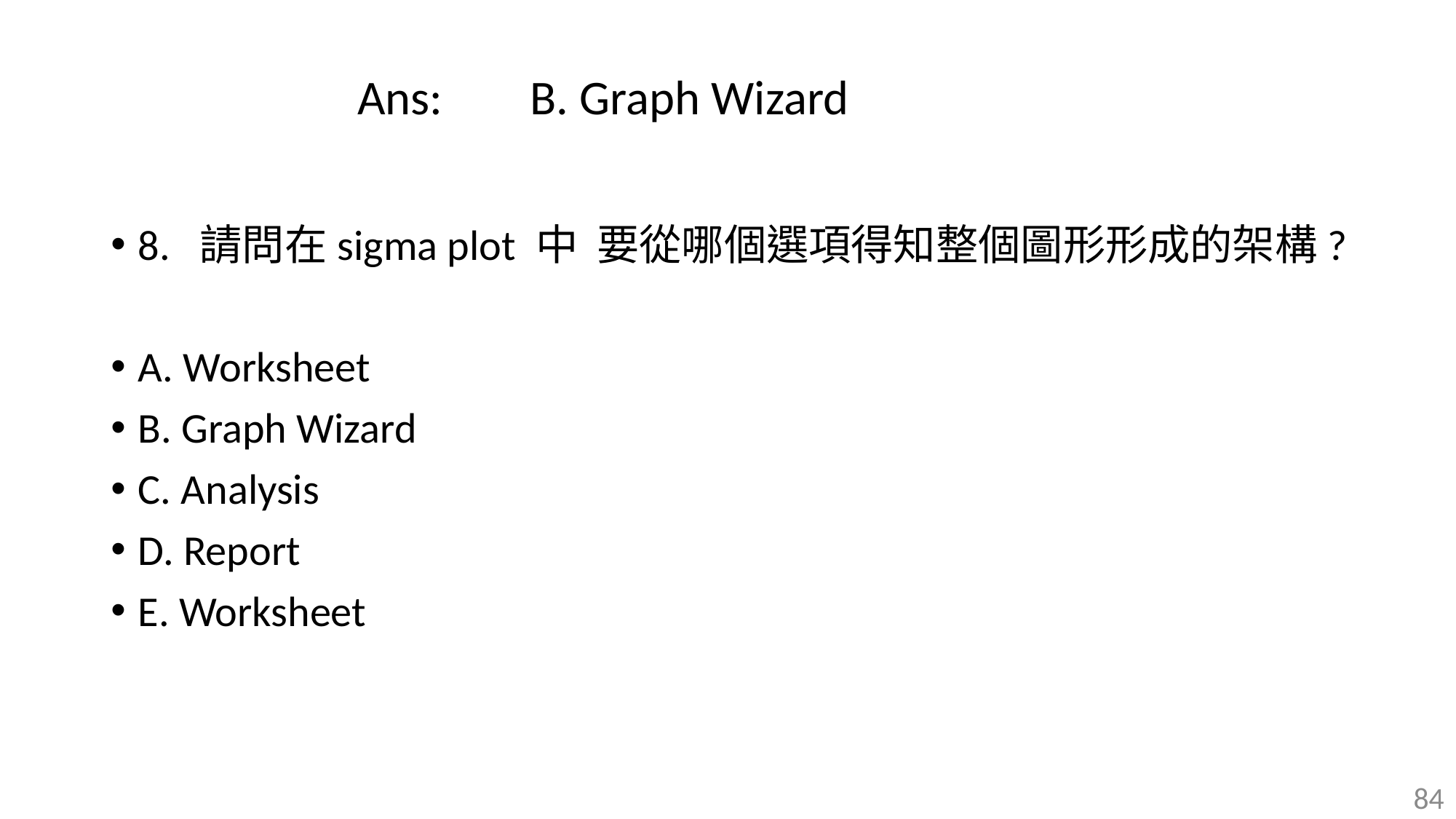

Ans:        B. Graph Wizard
8.  請問在sigma plot 中  要從哪個選項得知整個圖形形成的架構?

A. Worksheet
B. Graph Wizard
C. Analysis
D. Report
E. Worksheet
84